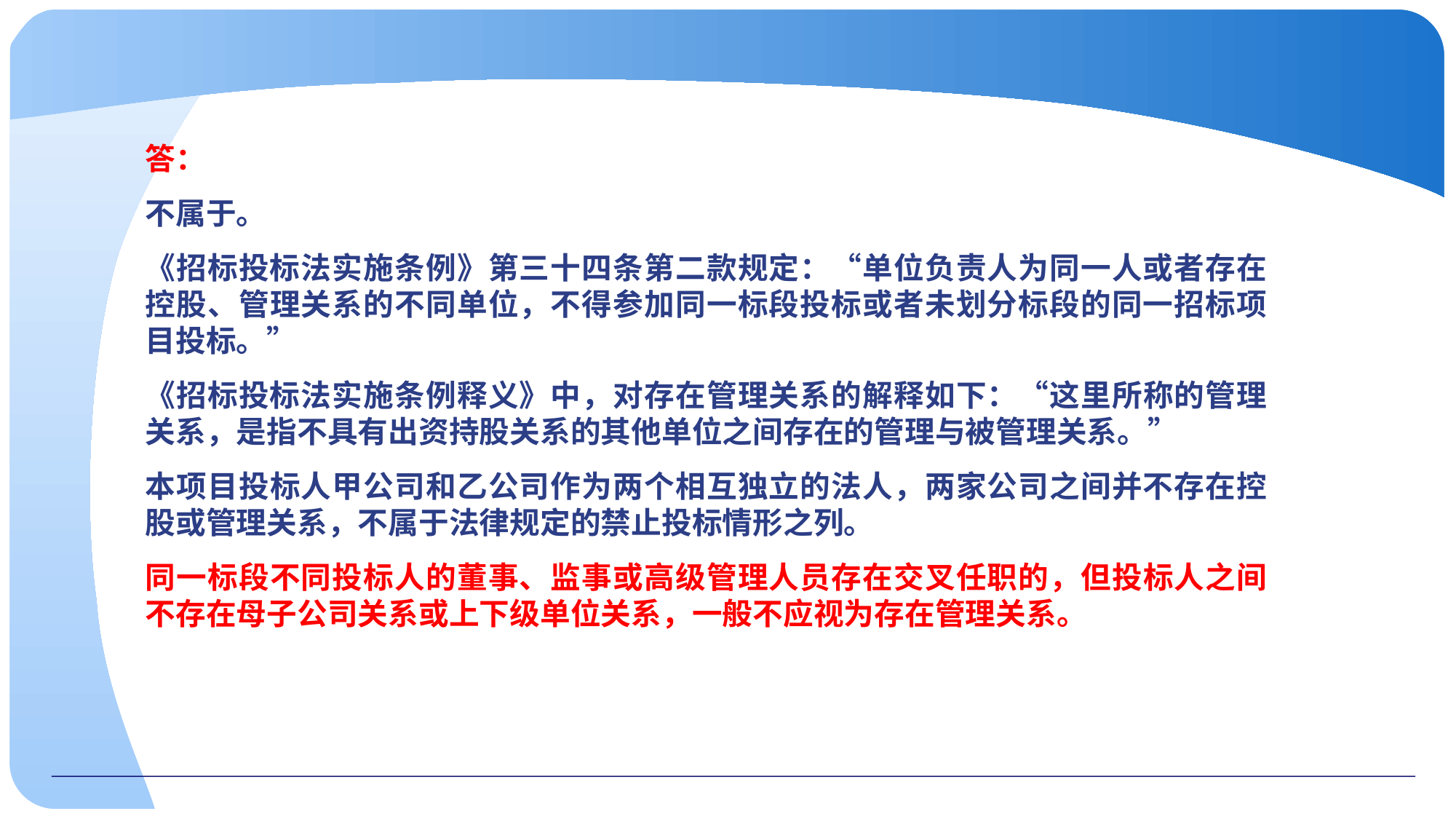

答：
不属于。
《招标投标法实施条例》第三十四条第二款规定：“单位负责人为同一人或者存在控股、管理关系的不同单位，不得参加同一标段投标或者未划分标段的同一招标项目投标。”
《招标投标法实施条例释义》中，对存在管理关系的解释如下：“这里所称的管理关系，是指不具有出资持股关系的其他单位之间存在的管理与被管理关系。”
本项目投标人甲公司和乙公司作为两个相互独立的法人，两家公司之间并不存在控股或管理关系，不属于法律规定的禁止投标情形之列。
同一标段不同投标人的董事、监事或高级管理人员存在交叉任职的，但投标人之间不存在母子公司关系或上下级单位关系，一般不应视为存在管理关系。